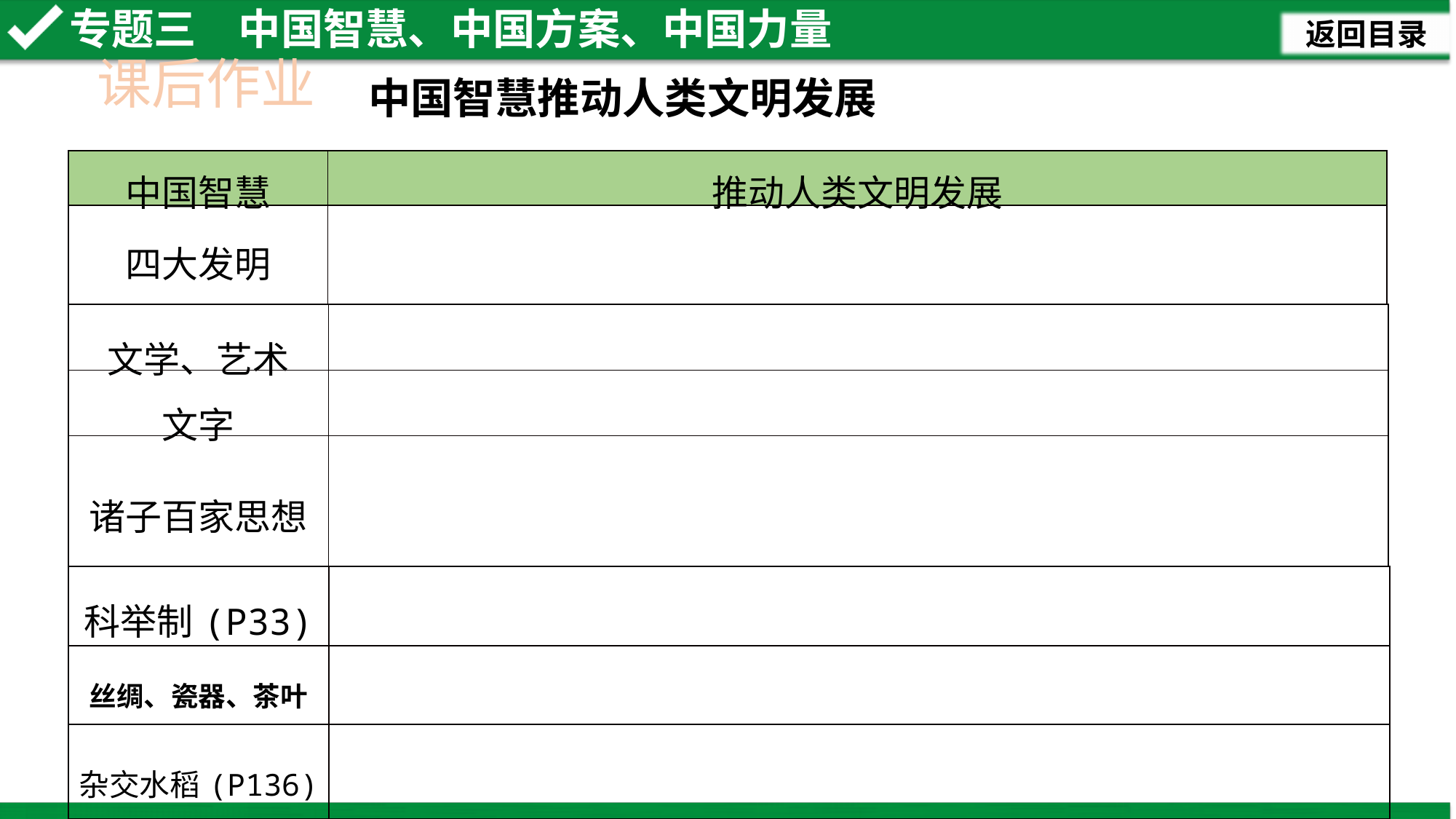

课后作业
中国智慧推动人类文明发展
| 中国智慧 | 推动人类文明发展 |
| --- | --- |
| 四大发明 |  |
| 文学、艺术 |  |
| --- | --- |
| 文字 |  |
| 诸子百家思想 |  |
| 科举制(P33) |  |
| --- | --- |
| 丝绸、瓷器、茶叶 |  |
| 杂交水稻(P136) |  |